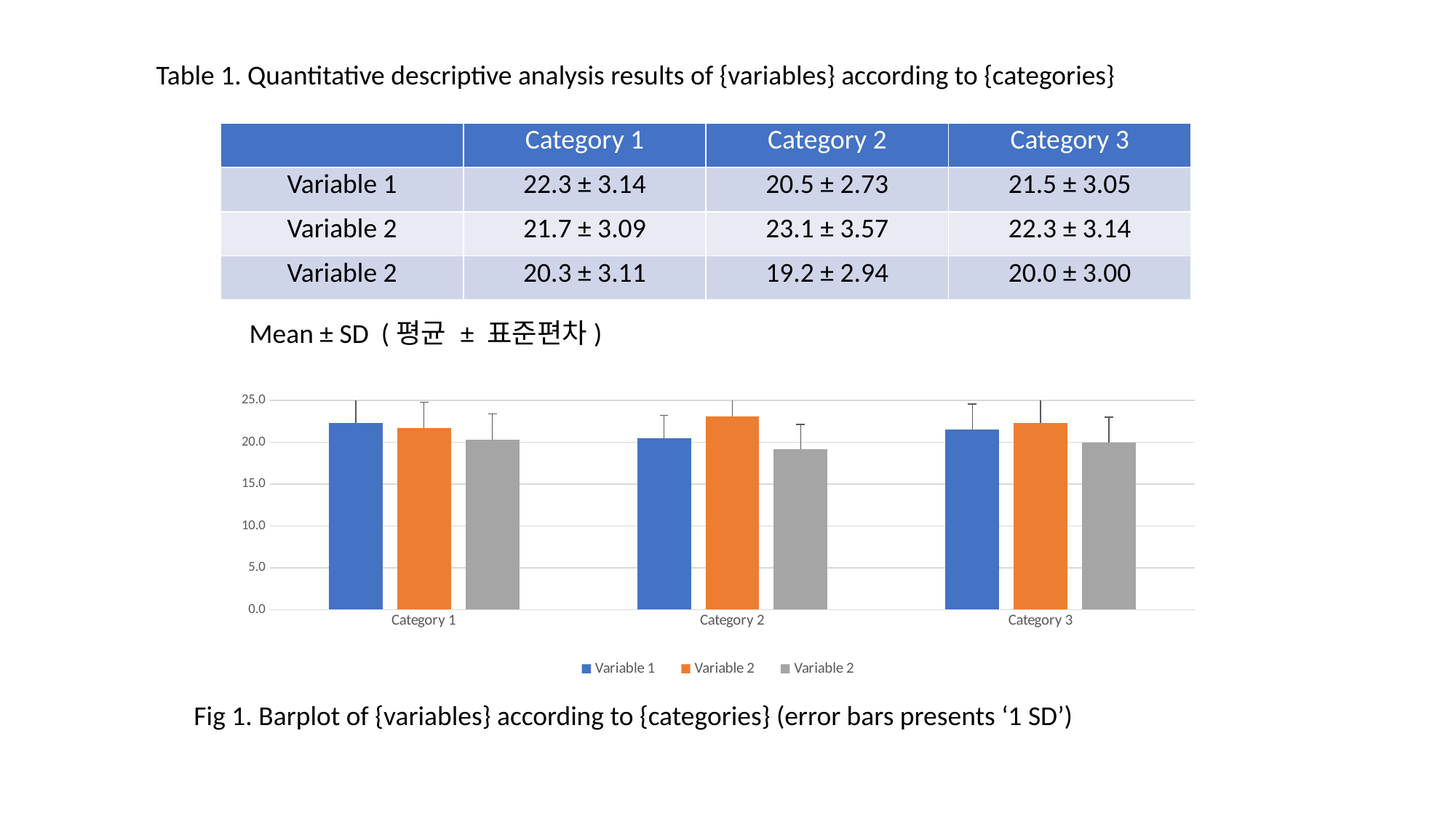

Table 1. Quantitative descriptive analysis results of {variables} according to {categories}
|  | Category 1 | Category 2 | Category 3 |
| --- | --- | --- | --- |
| Variable 1 | 22.3 ± 3.14 | 20.5 ± 2.73 | 21.5 ± 3.05 |
| Variable 2 | 21.7 ± 3.09 | 23.1 ± 3.57 | 22.3 ± 3.14 |
| Variable 2 | 20.3 ± 3.11 | 19.2 ± 2.94 | 20.0 ± 3.00 |
Mean ± SD  (평균 ± 표준편차)

### Chart

| Category | Variable 1 | Variable 2 | Variable 2 |
|---|---|---|---|
| Category 1 | 22.3 | 21.7 | 20.3 |
| Category 2 | 20.5 | 23.1 | 19.2 |
| Category 3 | 21.5 | 22.3 | 20.0 |
Fig 1. Barplot of {variables} according to {categories} (error bars presents ‘1 SD’)